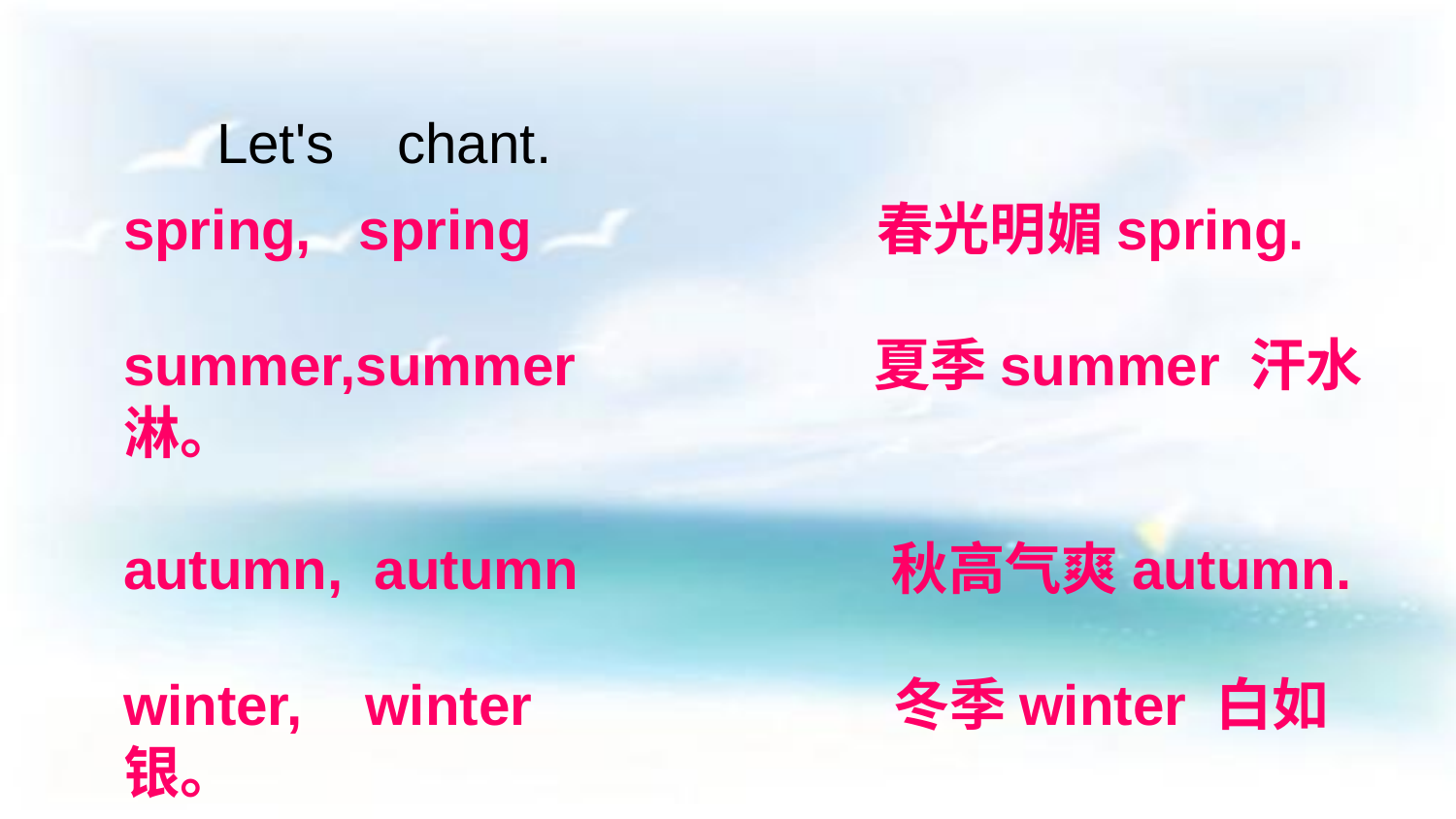

Let's    chant.
spring,   spring                     春光明媚spring.

summer,summer                  夏季summer 汗水淋。

autumn,  autumn                   秋高气爽autumn.

winter,    winter                      冬季winter 白如银。